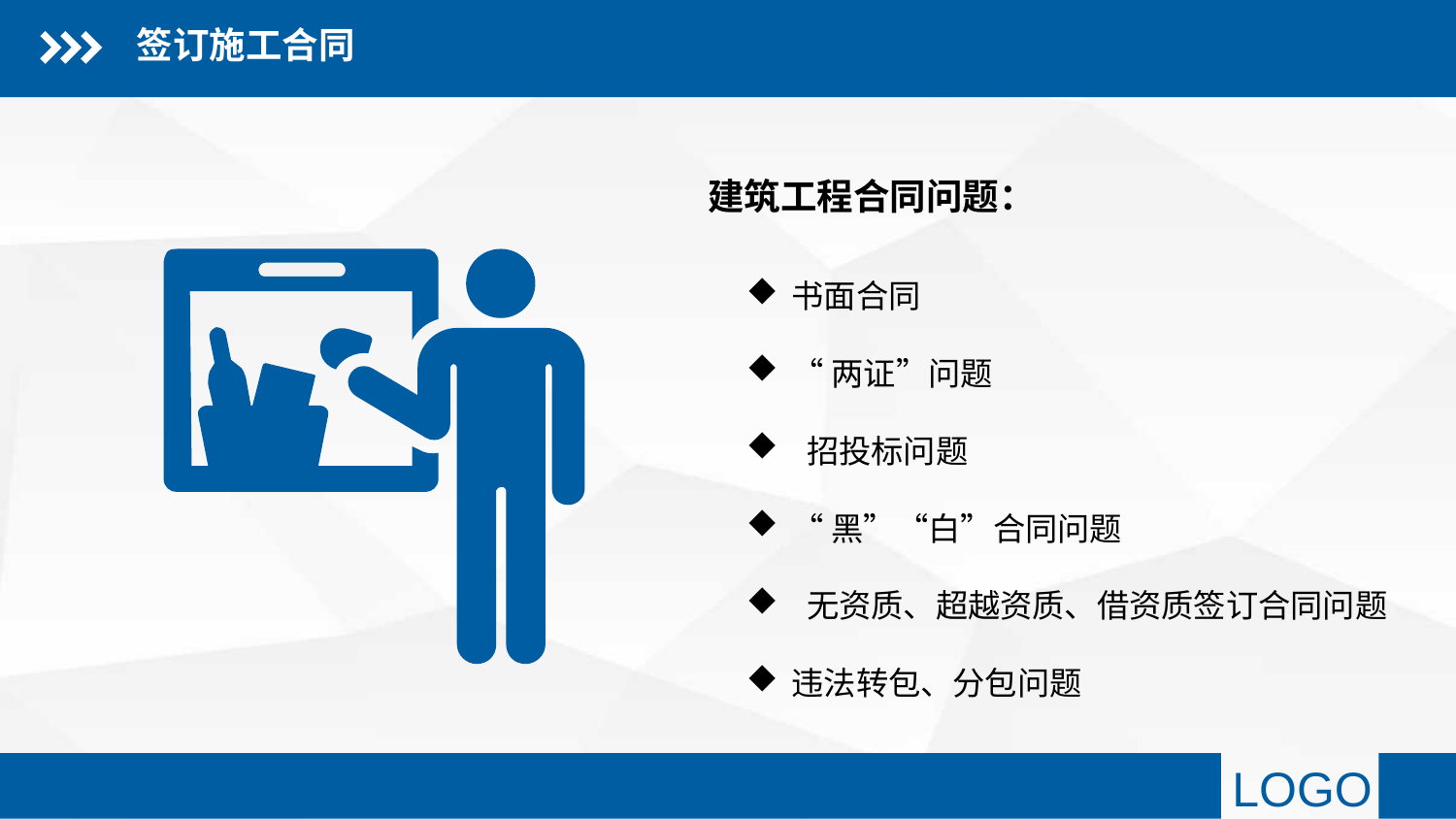

签订施工合同
建筑工程合同问题：
书面合同
“两证”问题
 招投标问题
“黑”“白”合同问题
 无资质、超越资质、借资质签订合同问题
违法转包、分包问题